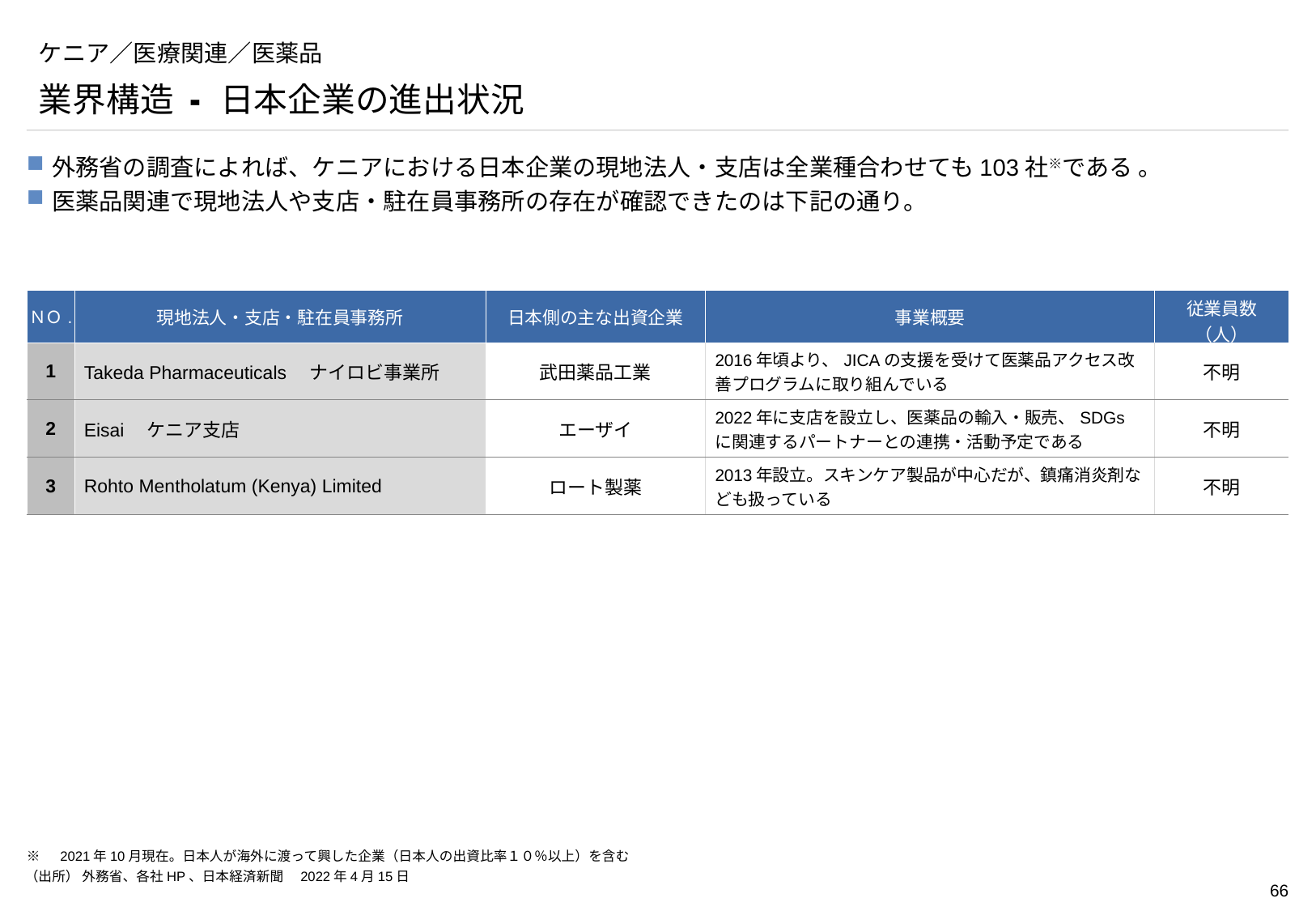

# ケニア／医療関連／医薬品
業界構造 - 日本企業の進出状況
外務省の調査によれば、ケニアにおける日本企業の現地法人・支店は全業種合わせても103社※である 。
医薬品関連で現地法人や支店・駐在員事務所の存在が確認できたのは下記の通り。
| ＮＯ. | 現地法人・支店・駐在員事務所 | 日本側の主な出資企業 | 事業概要 | 従業員数（人） |
| --- | --- | --- | --- | --- |
| 1 | Takeda Pharmaceuticals　ナイロビ事業所 | 武田薬品工業 | 2016年頃より、JICAの支援を受けて医薬品アクセス改善プログラムに取り組んでいる | 不明 |
| 2 | Eisai　ケニア支店 | エーザイ | 2022年に支店を設立し、医薬品の輸入・販売、SDGsに関連するパートナーとの連携・活動予定である | 不明 |
| 3 | Rohto Mentholatum (Kenya) Limited | ロート製薬 | 2013年設立。スキンケア製品が中心だが、鎮痛消炎剤なども扱っている | 不明 |
※　2021年10月現在。日本人が海外に渡って興した企業（日本人の出資比率１０％以上）を含む
（出所） 外務省、各社HP、日本経済新聞　2022年4月15日